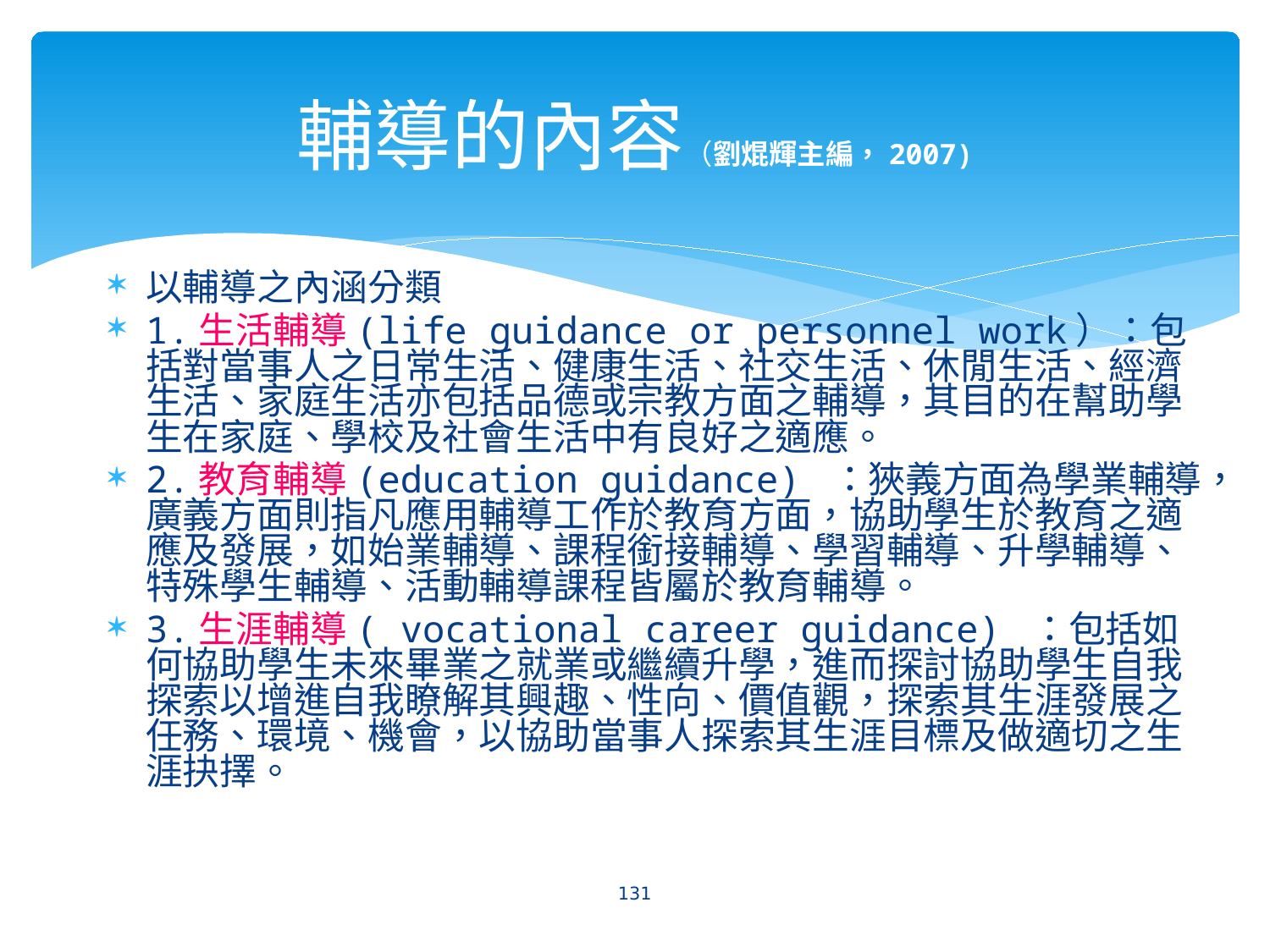

# 輔導的內容（劉焜輝主編，2007)
以輔導之內涵分類
1.生活輔導(life guidance or personnel work）：包括對當事人之日常生活、健康生活、社交生活、休閒生活、經濟生活、家庭生活亦包括品德或宗教方面之輔導，其目的在幫助學生在家庭、學校及社會生活中有良好之適應。
2.教育輔導(education guidance) ：狹義方面為學業輔導，廣義方面則指凡應用輔導工作於教育方面，協助學生於教育之適應及發展，如始業輔導、課程銜接輔導、學習輔導、升學輔導、特殊學生輔導、活動輔導課程皆屬於教育輔導。
3.生涯輔導( vocational career guidance) ：包括如何協助學生未來畢業之就業或繼續升學，進而探討協助學生自我探索以增進自我瞭解其興趣、性向、價值觀，探索其生涯發展之任務、環境、機會，以協助當事人探索其生涯目標及做適切之生涯抉擇。
131